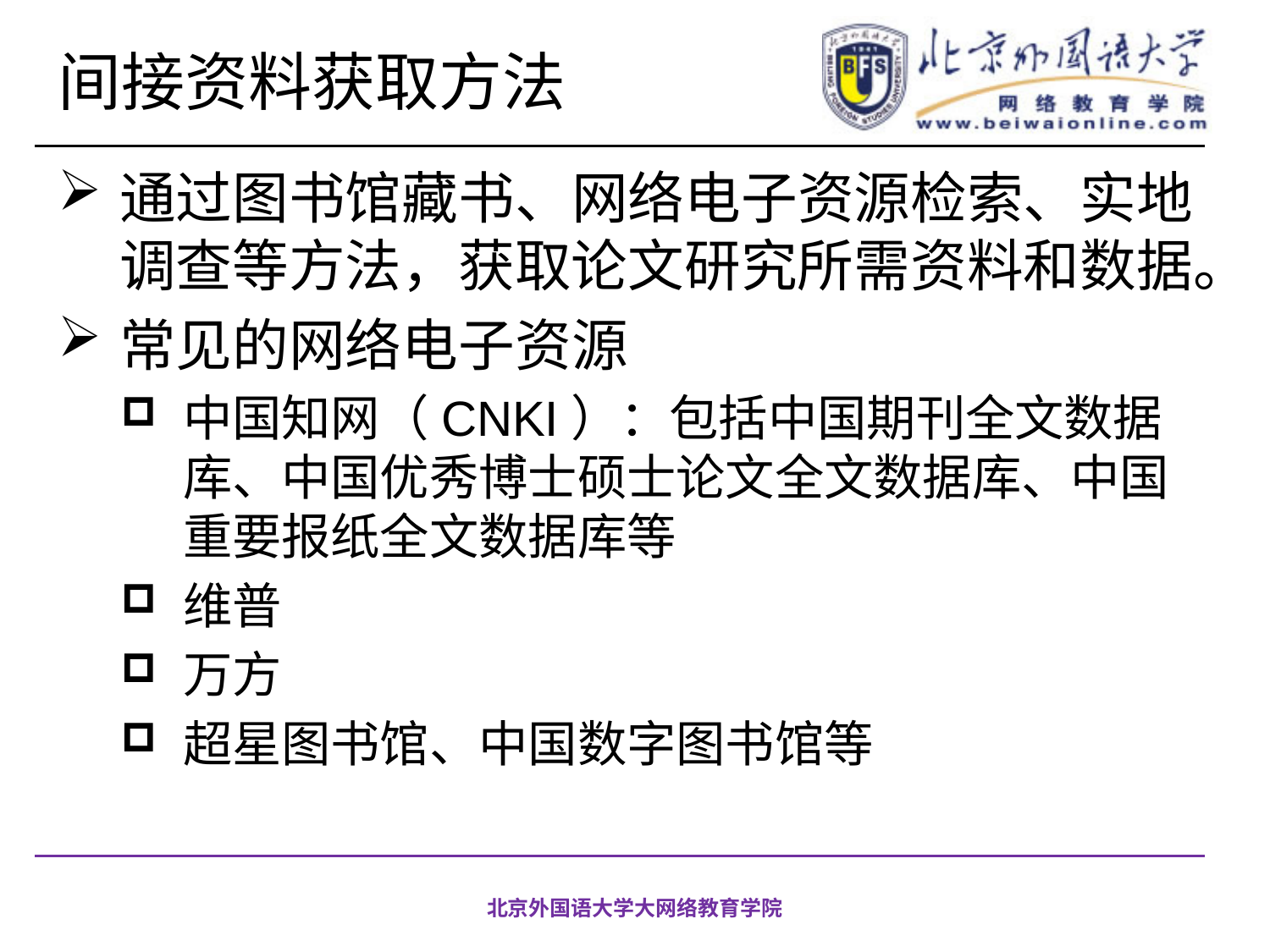

# 间接资料获取方法
通过图书馆藏书、网络电子资源检索、实地调查等方法，获取论文研究所需资料和数据。
常见的网络电子资源
中国知网（CNKI）：包括中国期刊全文数据库、中国优秀博士硕士论文全文数据库、中国重要报纸全文数据库等
维普
万方
超星图书馆、中国数字图书馆等

北京外国语大学大网络教育学院
43